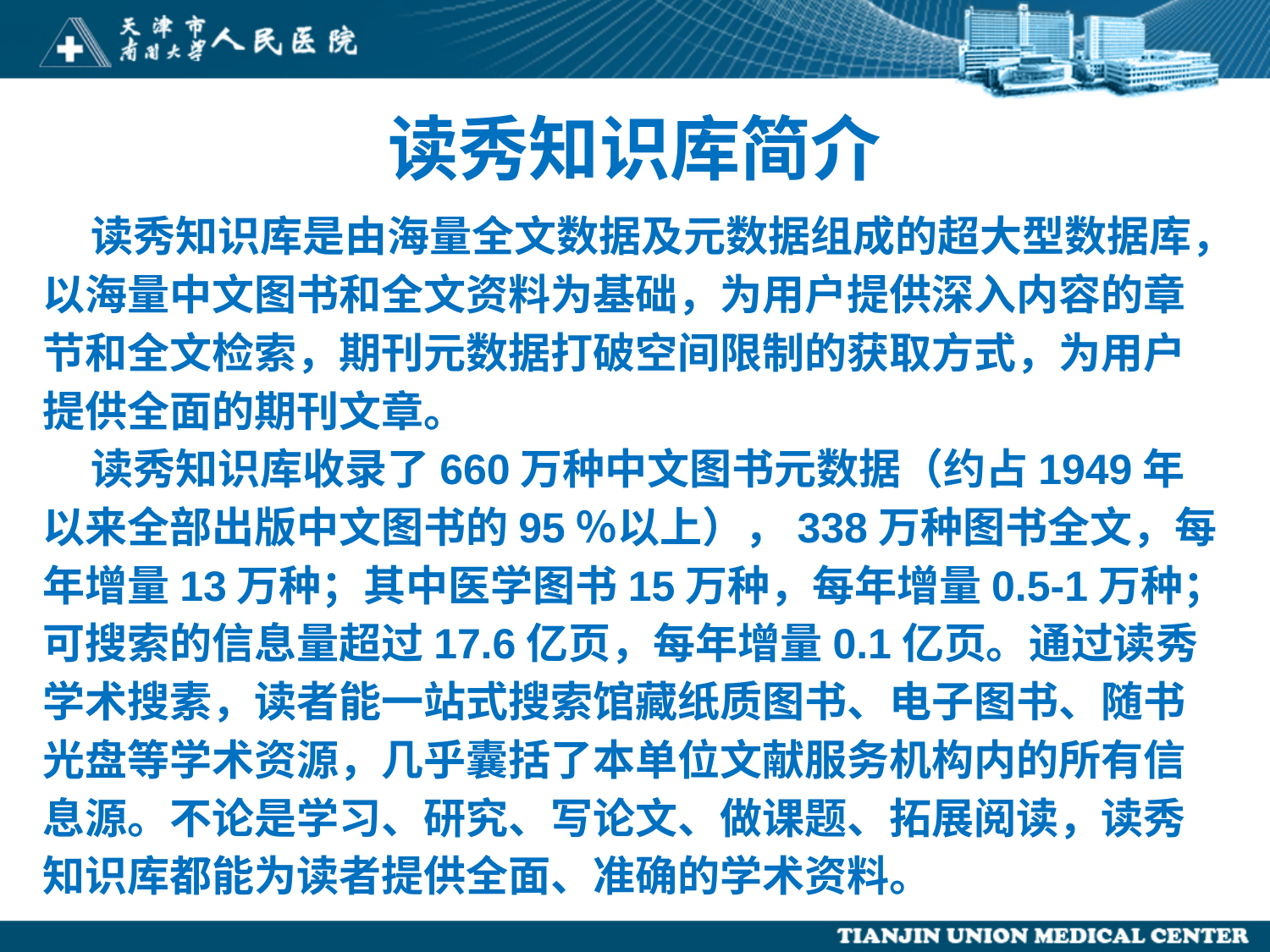

读秀知识库简介
    读秀知识库是由海量全文数据及元数据组成的超大型数据库，以海量中文图书和全文资料为基础，为用户提供深入内容的章节和全文检索，期刊元数据打破空间限制的获取方式，为用户提供全面的期刊文章。
    读秀知识库收录了660万种中文图书元数据（约占1949年以来全部出版中文图书的95％以上），338万种图书全文，每年增量13万种；其中医学图书15万种，每年增量0.5-1万种；可搜索的信息量超过17.6亿页，每年增量0.1亿页。通过读秀学术搜素，读者能一站式搜索馆藏纸质图书、电子图书、随书光盘等学术资源，几乎囊括了本单位文献服务机构内的所有信息源。不论是学习、研究、写论文、做课题、拓展阅读，读秀知识库都能为读者提供全面、准确的学术资料。